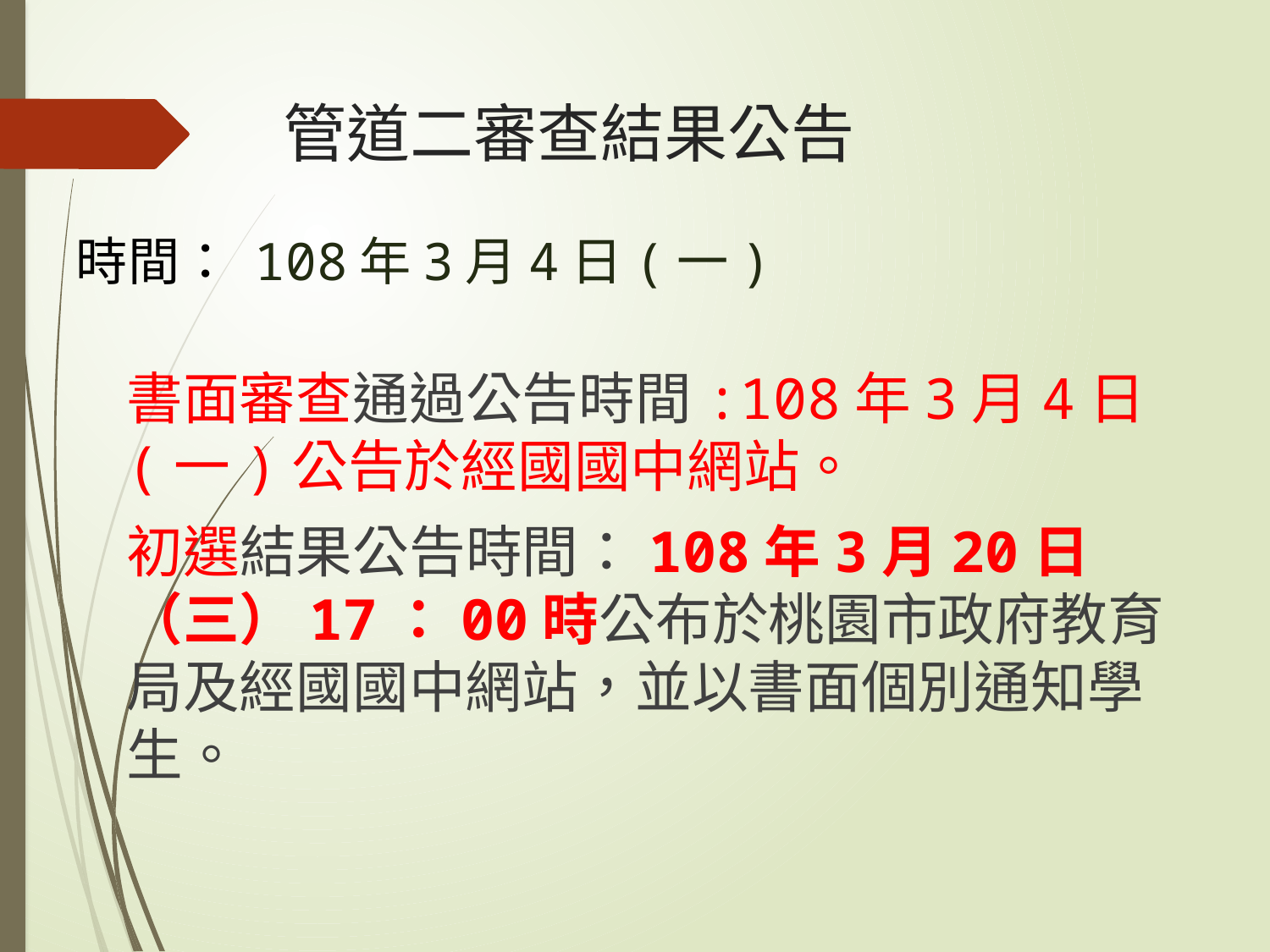

# 管道二審查結果公告
時間： 108年3月4日(一)
書面審查通過公告時間:108年3月4日(一)公告於經國國中網站。
初選結果公告時間：108年3月20日（三）17：00時公布於桃園市政府教育局及經國國中網站，並以書面個別通知學生。